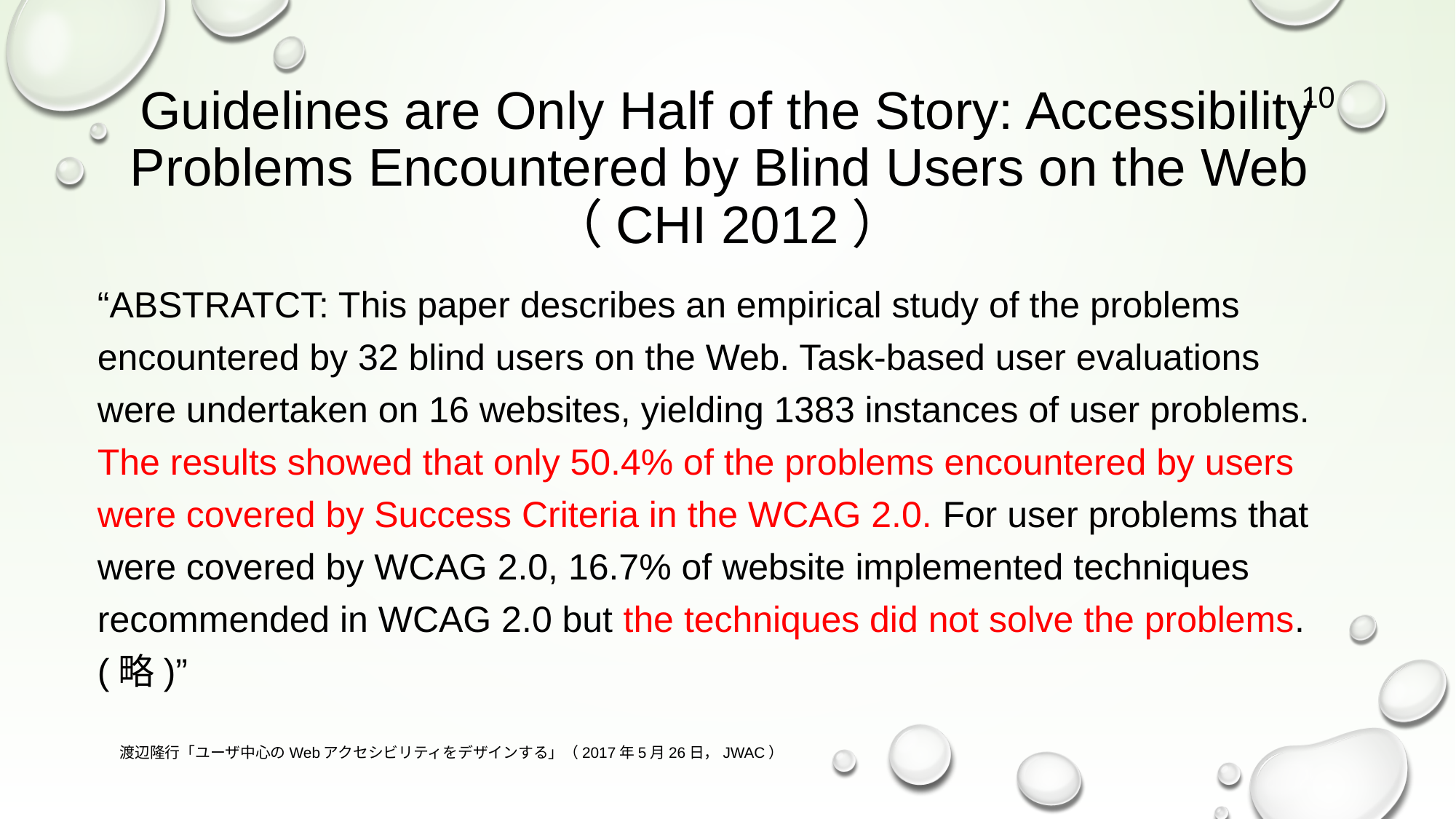

# Guidelines are Only Half of the Story: Accessibility Problems Encountered by Blind Users on the Web （CHI 2012）
10
“ABSTRATCT: This paper describes an empirical study of the problems encountered by 32 blind users on the Web. Task-based user evaluations were undertaken on 16 websites, yielding 1383 instances of user problems. The results showed that only 50.4% of the problems encountered by users were covered by Success Criteria in the WCAG 2.0. For user problems that were covered by WCAG 2.0, 16.7% of website implemented techniques recommended in WCAG 2.0 but the techniques did not solve the problems.  (略)”
渡辺隆行「ユーザ中心のWebアクセシビリティをデザインする」（2017年5月26日，JWAC）